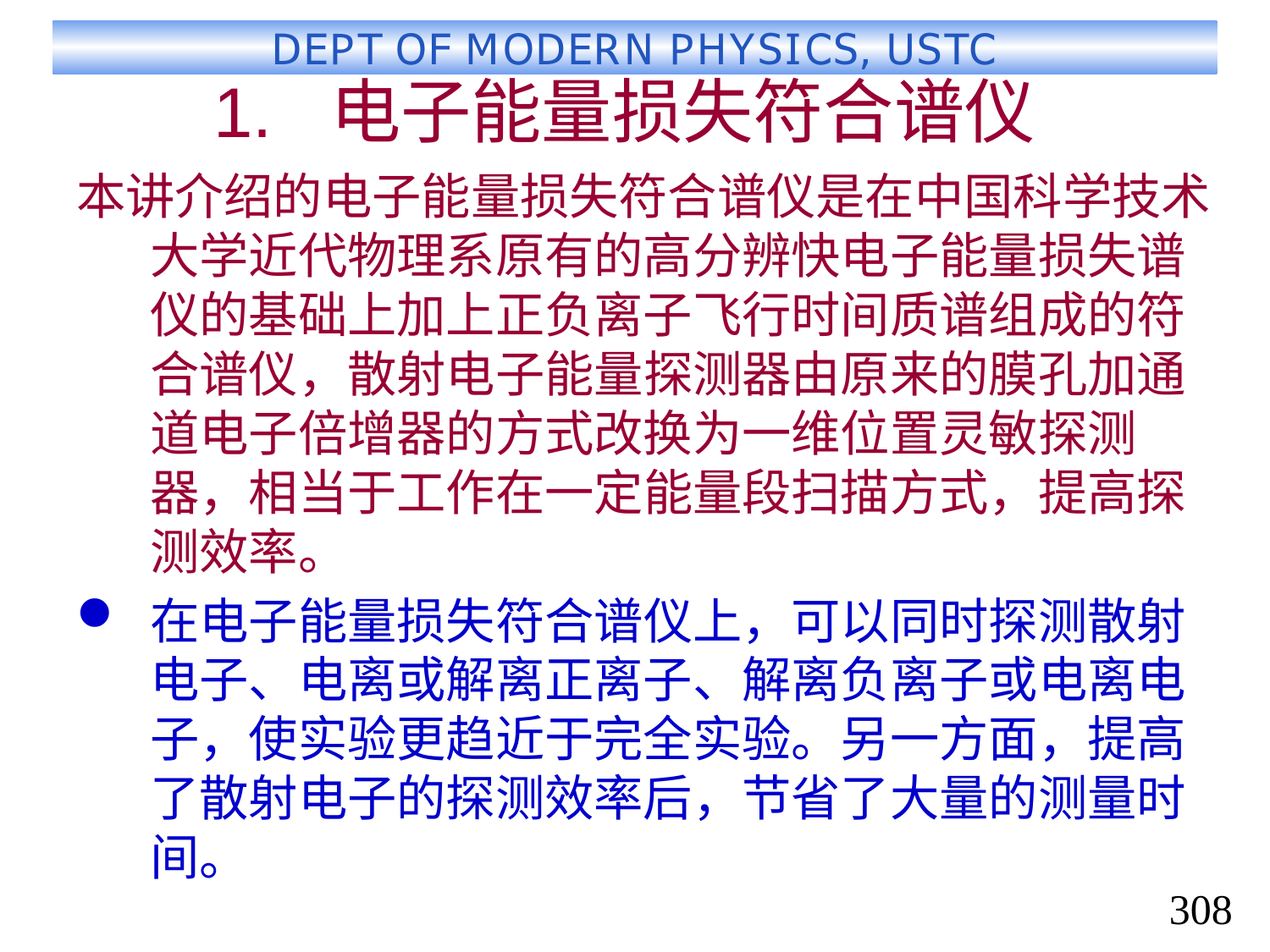

# 电子能量损失符合谱仪
本讲介绍的电子能量损失符合谱仪是在中国科学技术大学近代物理系原有的高分辨快电子能量损失谱仪的基础上加上正负离子飞行时间质谱组成的符合谱仪，散射电子能量探测器由原来的膜孔加通道电子倍增器的方式改换为一维位置灵敏探测器，相当于工作在一定能量段扫描方式，提高探测效率。
在电子能量损失符合谱仪上，可以同时探测散射电子、电离或解离正离子、解离负离子或电离电子，使实验更趋近于完全实验。另一方面，提高了散射电子的探测效率后，节省了大量的测量时间。